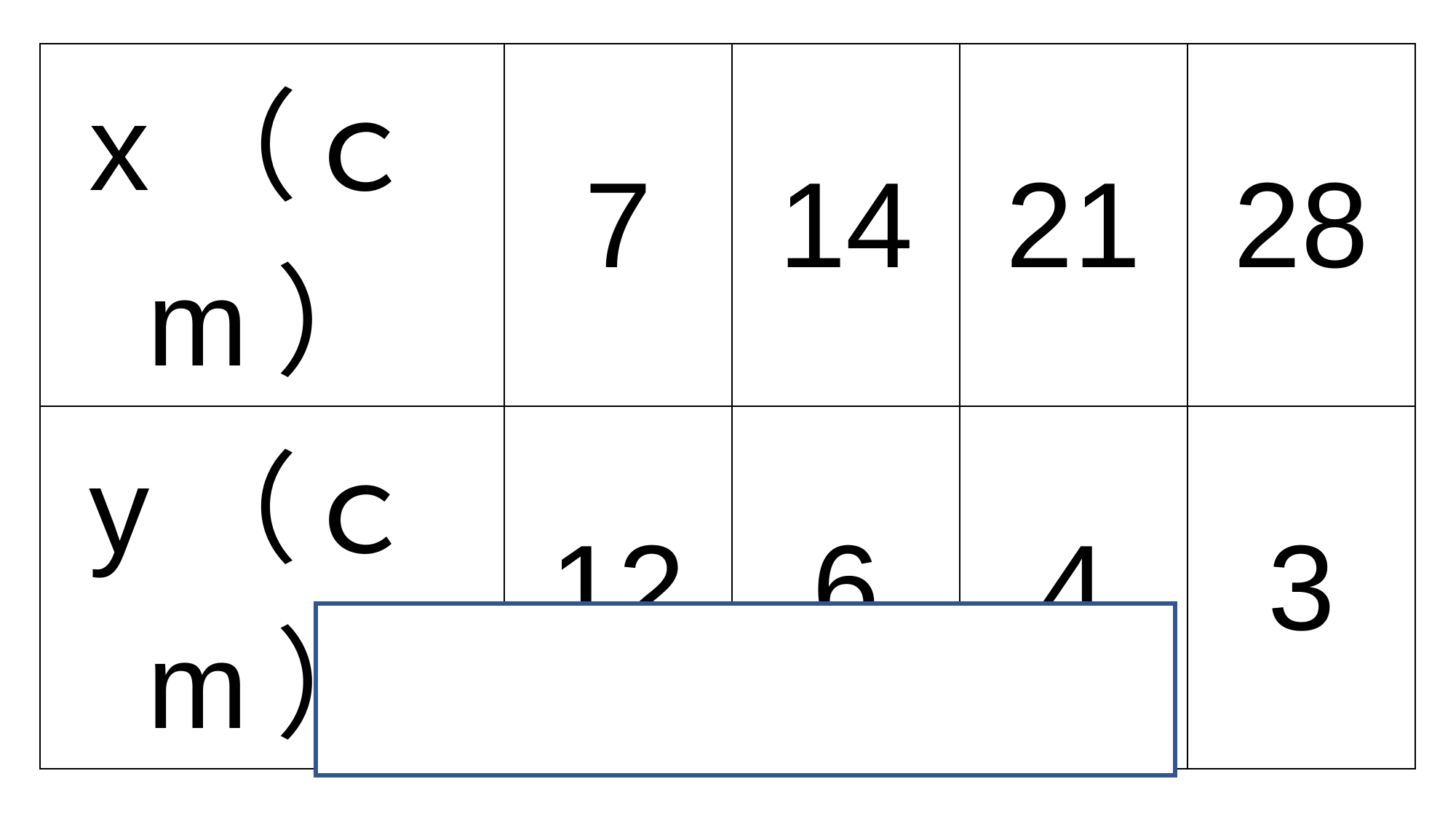

| x（ｃm） | 7 | 14 | 21 | 28 |
| --- | --- | --- | --- | --- |
| y（ｃm） | 12 | 6 | 4 | 3 |

比例
どちらでもない
反比例している